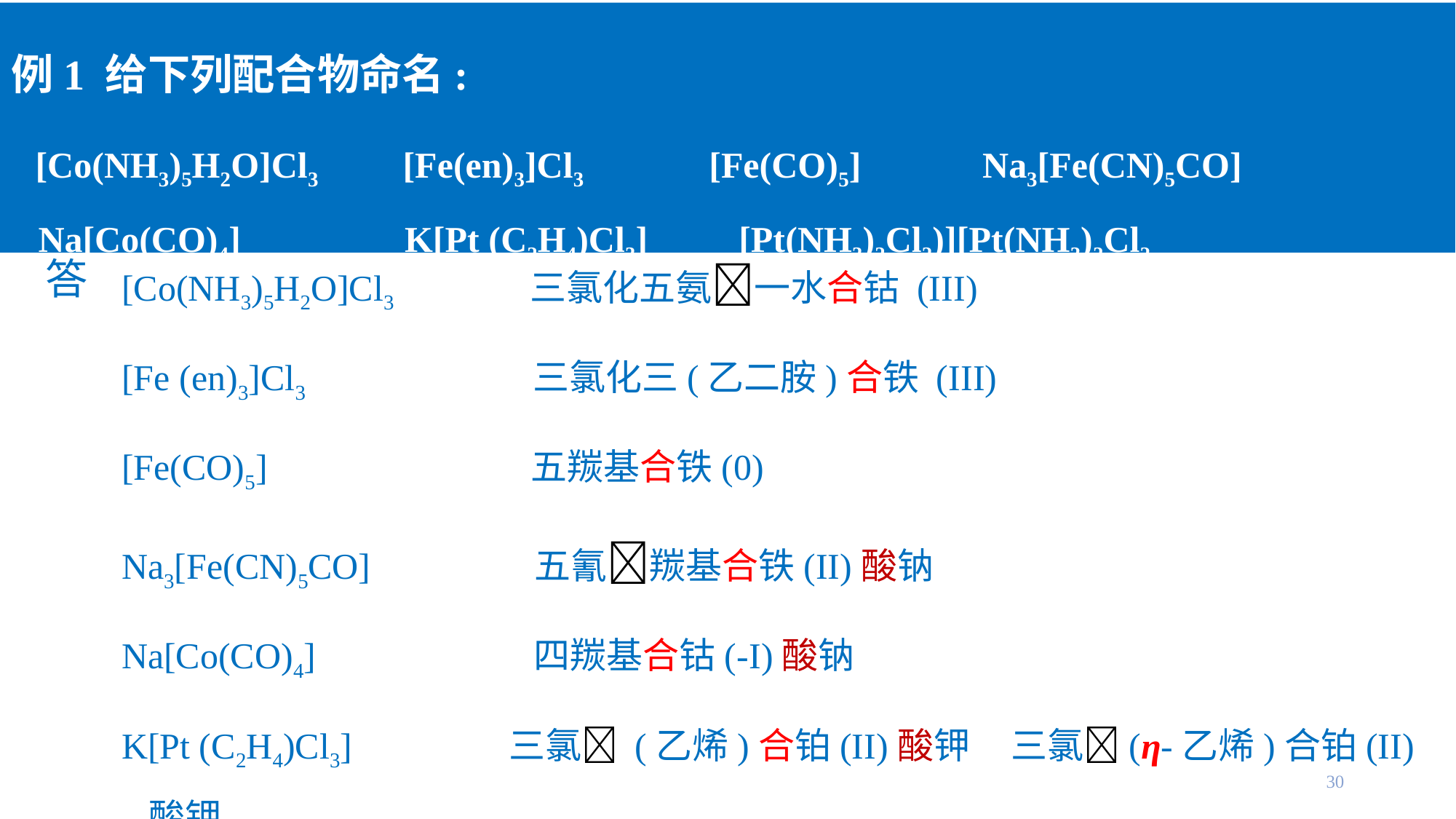

# 例1 给下列配合物命名: [Co(NH3)5H2O]Cl3                [Fe(en)3]Cl3                       [Fe(CO)5]               Na3[Fe(CN)5CO] Na[Co(CO)4]                  K[Pt (C2H4)Cl3]          [Pt(NH3)2Cl2)][Pt(NH3)2Cl2
[Co(NH3)5H2O]Cl3              三氯化五氨⋅一水合钴 (III)
[Fe (en)3]Cl3                        三氯化三(乙二胺)合铁 (III)
[Fe(CO)5]                            五羰基合铁(0)
Na3[Fe(CN)5CO]                 五氰⋅羰基合铁(II)酸钠
Na[Co(CO)4]                       四羰基合钴(-I)酸钠
K[Pt (C2H4)Cl3]                            三氯⋅ (乙烯)合铂(II)酸钾     三氯⋅(ƞ-乙烯)合铂(II)酸钾
[Pt(NH3)2Cl2)][PtCl4]         四氯合铂(II)酸二氯⋅二氨合铂(IV)

答
30